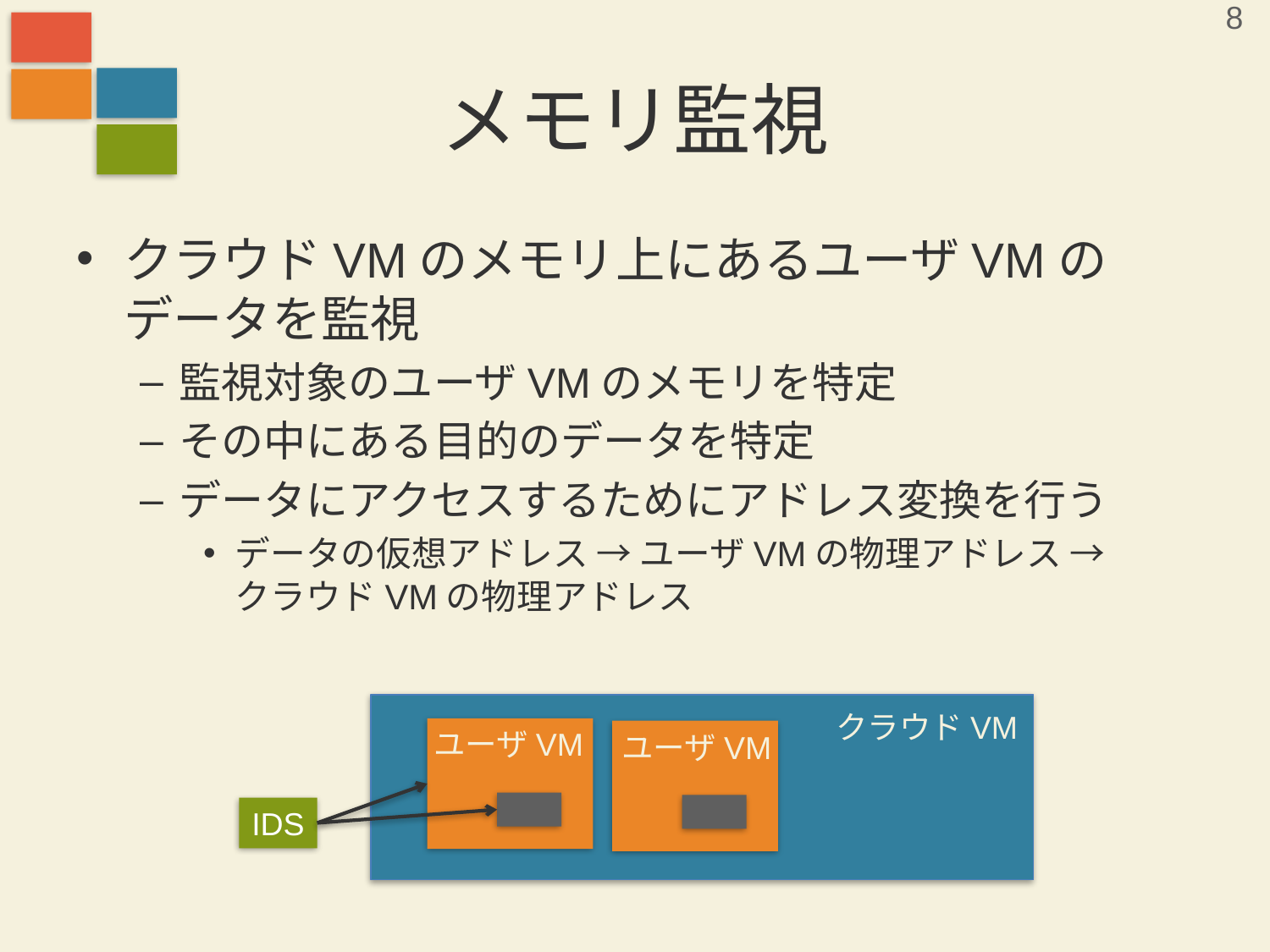

8
# メモリ監視
クラウドVMのメモリ上にあるユーザVMのデータを監視
監視対象のユーザVMのメモリを特定
その中にある目的のデータを特定
データにアクセスするためにアドレス変換を行う
データの仮想アドレス → ユーザVMの物理アドレス →
クラウドVMの物理アドレス

クラウドVM
ユーザVM

ユーザVM

IDS